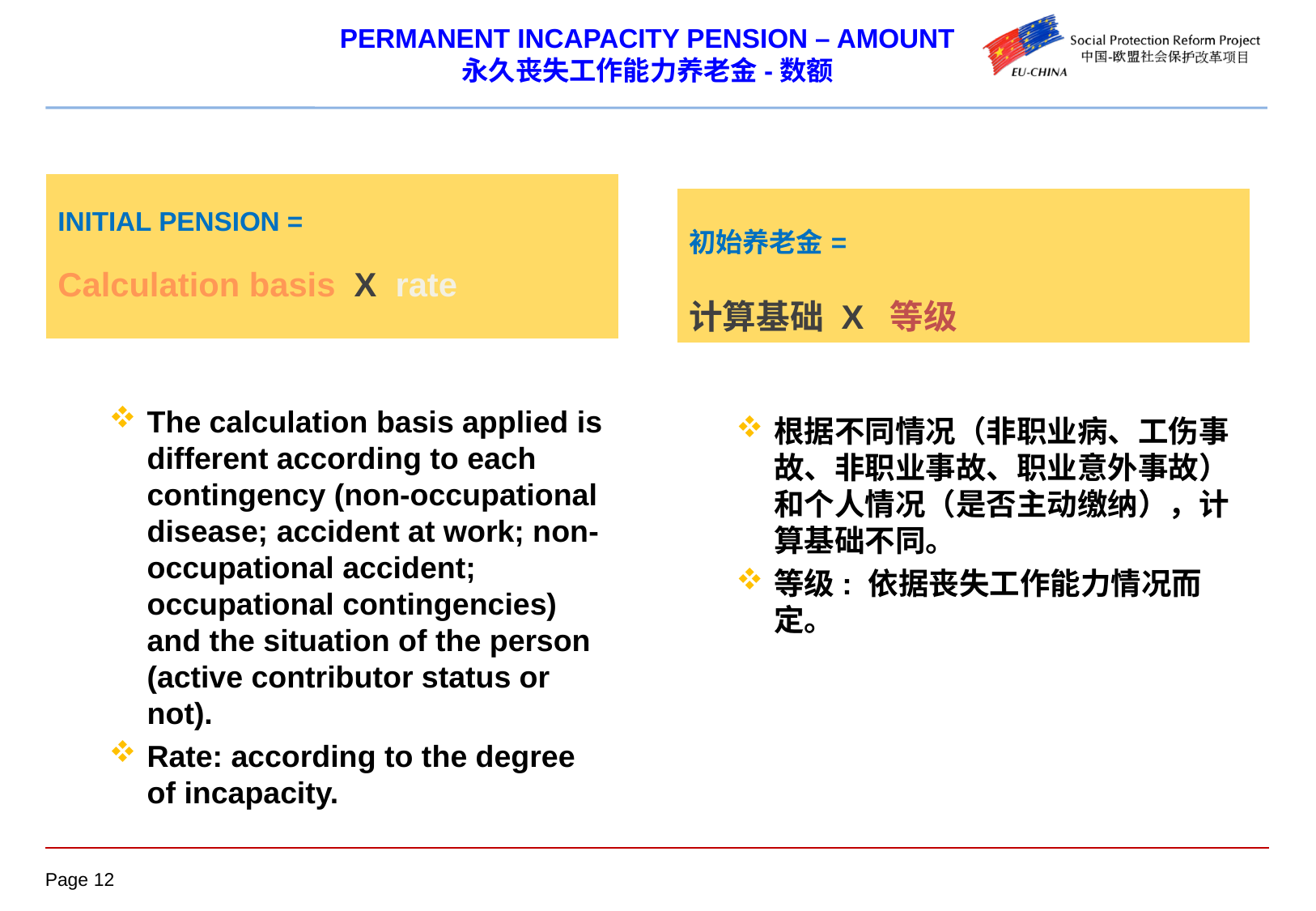

# PERMANENT INCAPACITY PENSION – AMOUNT 永久丧失工作能力养老金-数额

The calculation basis applied is different according to each contingency (non-occupational disease; accident at work; non-occupational accident; occupational contingencies) and the situation of the person (active contributor status or not).
Rate: according to the degree of incapacity.

根据不同情况（非职业病、工伤事故、非职业事故、职业意外事故）和个人情况（是否主动缴纳），计算基础不同。
等级: 依据丧失工作能力情况而定。

| INITIAL PENSION = Calculation basis X rate |
| --- |
| 初始养老金= 计算基础 X 等级 |
| --- |